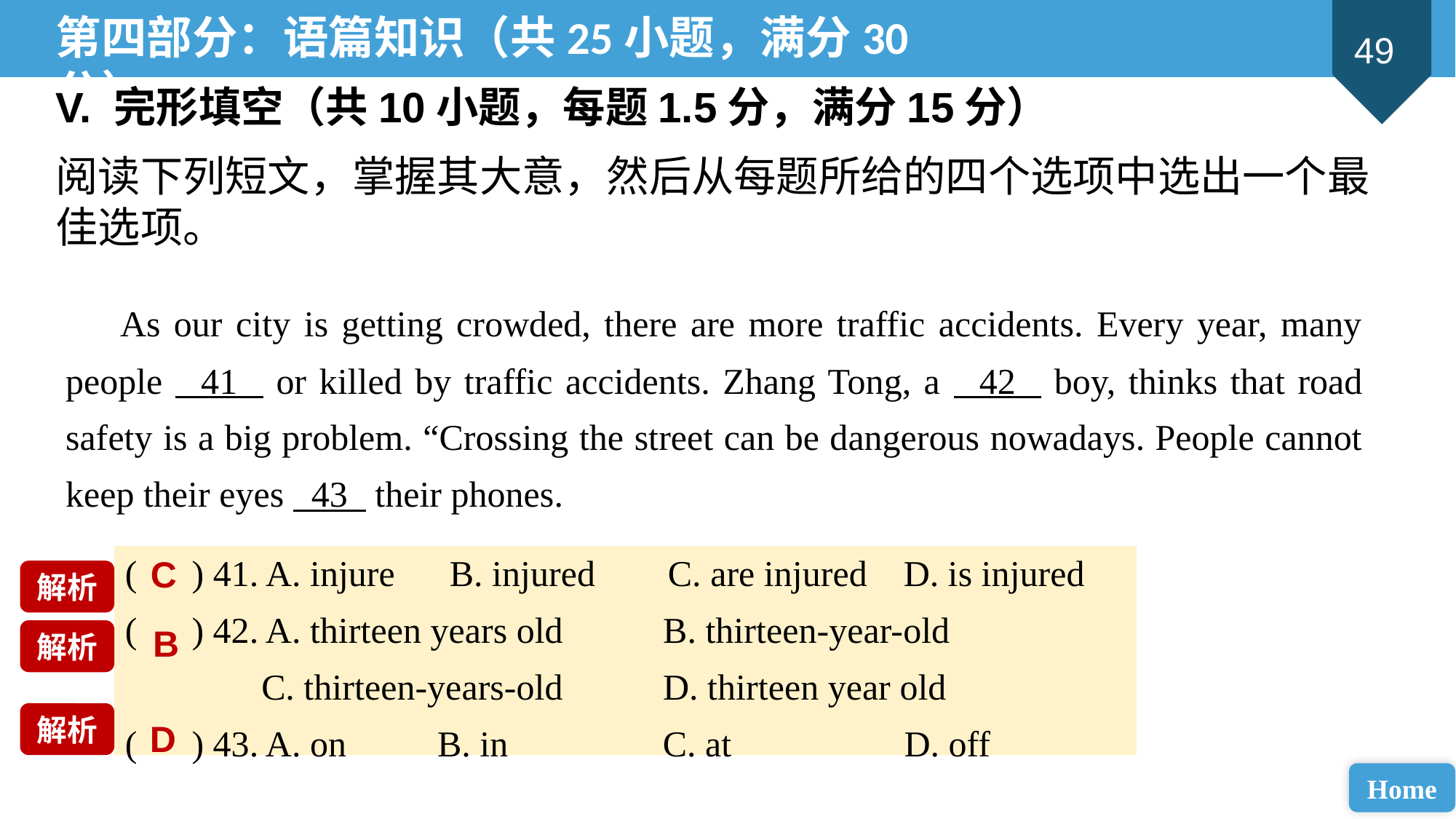

第四部分：语篇知识（共25小题，满分30分）
V. 完形填空（共10小题，每题1.5分，满分15分）
阅读下列短文，掌握其大意，然后从每题所给的四个选项中选出一个最佳选项。
As our city is getting crowded, there are more traffic accidents. Every year, many people   41   or killed by traffic accidents. Zhang Tong, a   42   boy, thinks that road safety is a big problem. “Crossing the street can be dangerous nowadays. People cannot keep their eyes   43   their phones.
C
(      ) 41. A. injure      B. injured        C. are injured    D. is injured
(      ) 42. A. thirteen years old           B. thirteen-year-old
               C. thirteen-years-old           D. thirteen year old
(      ) 43. A. on          B. in                 C. at                   D. off
解析
B
解析
解析
D